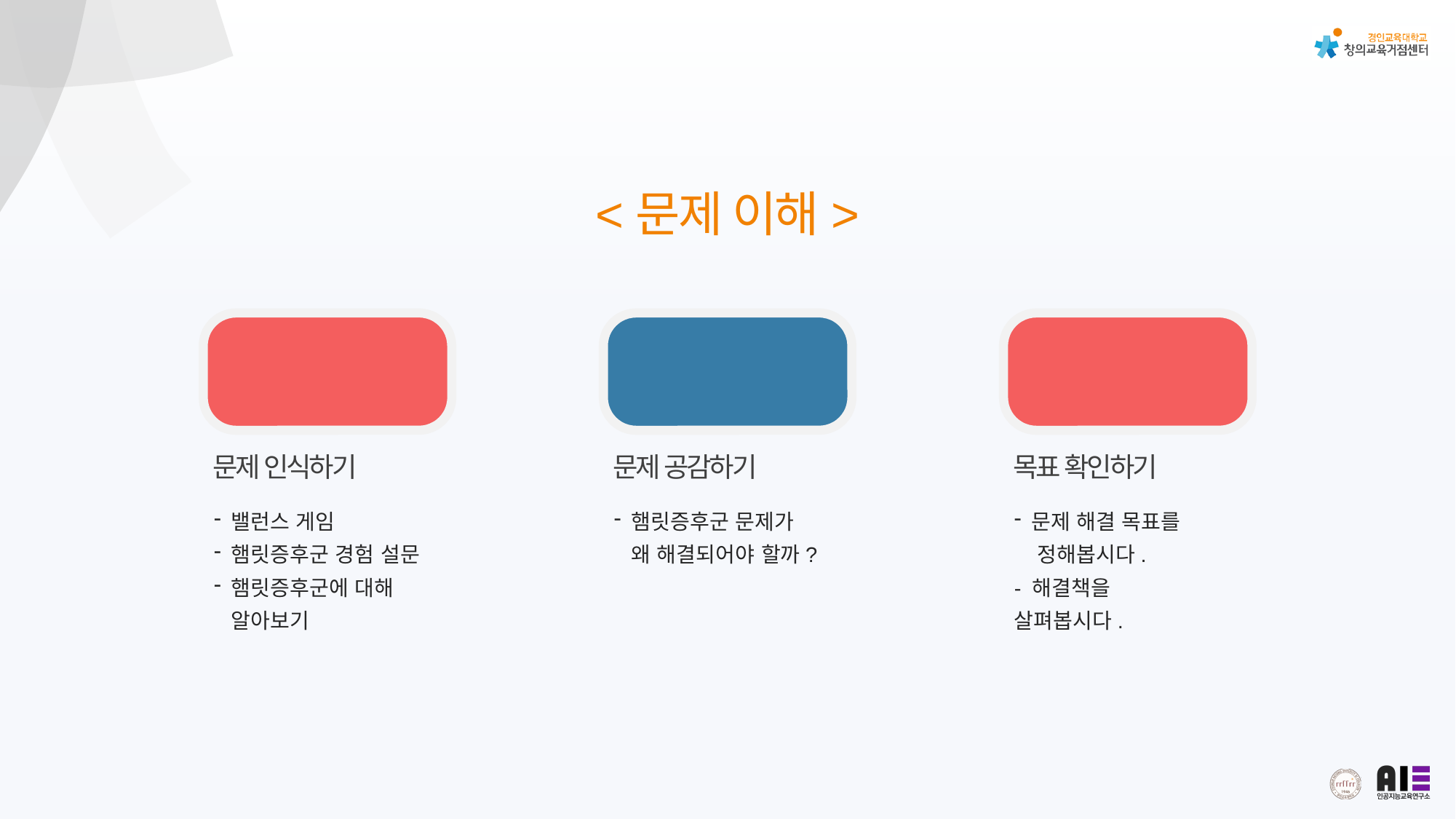

<문제 이해>
01
문제 인식하기
밸런스 게임
햄릿증후군 경험 설문
햄릿증후군에 대해 알아보기
02
문제 공감하기
햄릿증후군 문제가 왜 해결되어야 할까?
03
목표 확인하기
문제 해결 목표를
   정해봅시다.
- 해결책을 살펴봅시다.